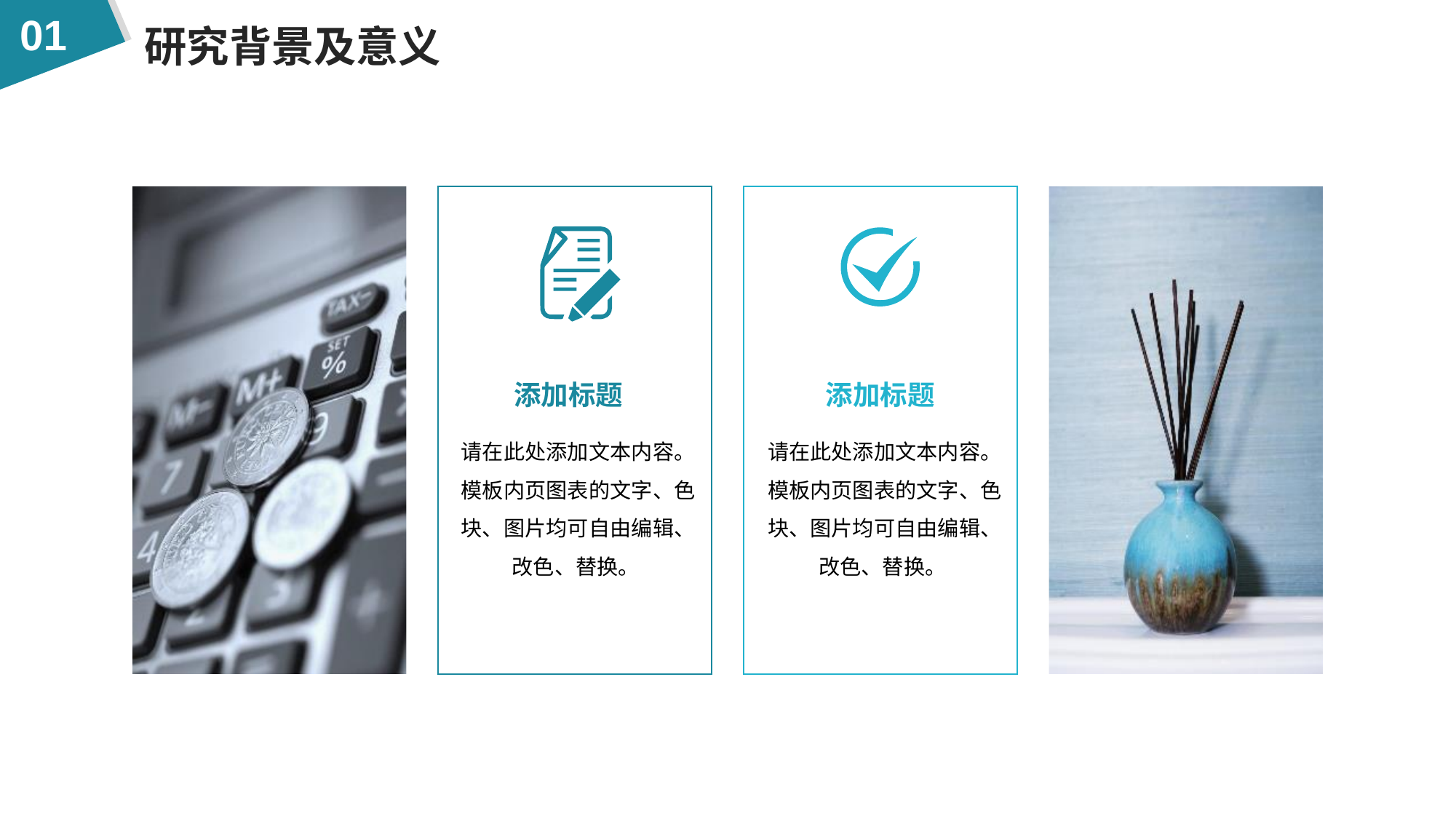

01
研究背景及意义

添加标题
添加标题
请在此处添加文本内容。模板内页图表的文字、色块、图片均可自由编辑、改色、替换。
请在此处添加文本内容。模板内页图表的文字、色块、图片均可自由编辑、改色、替换。